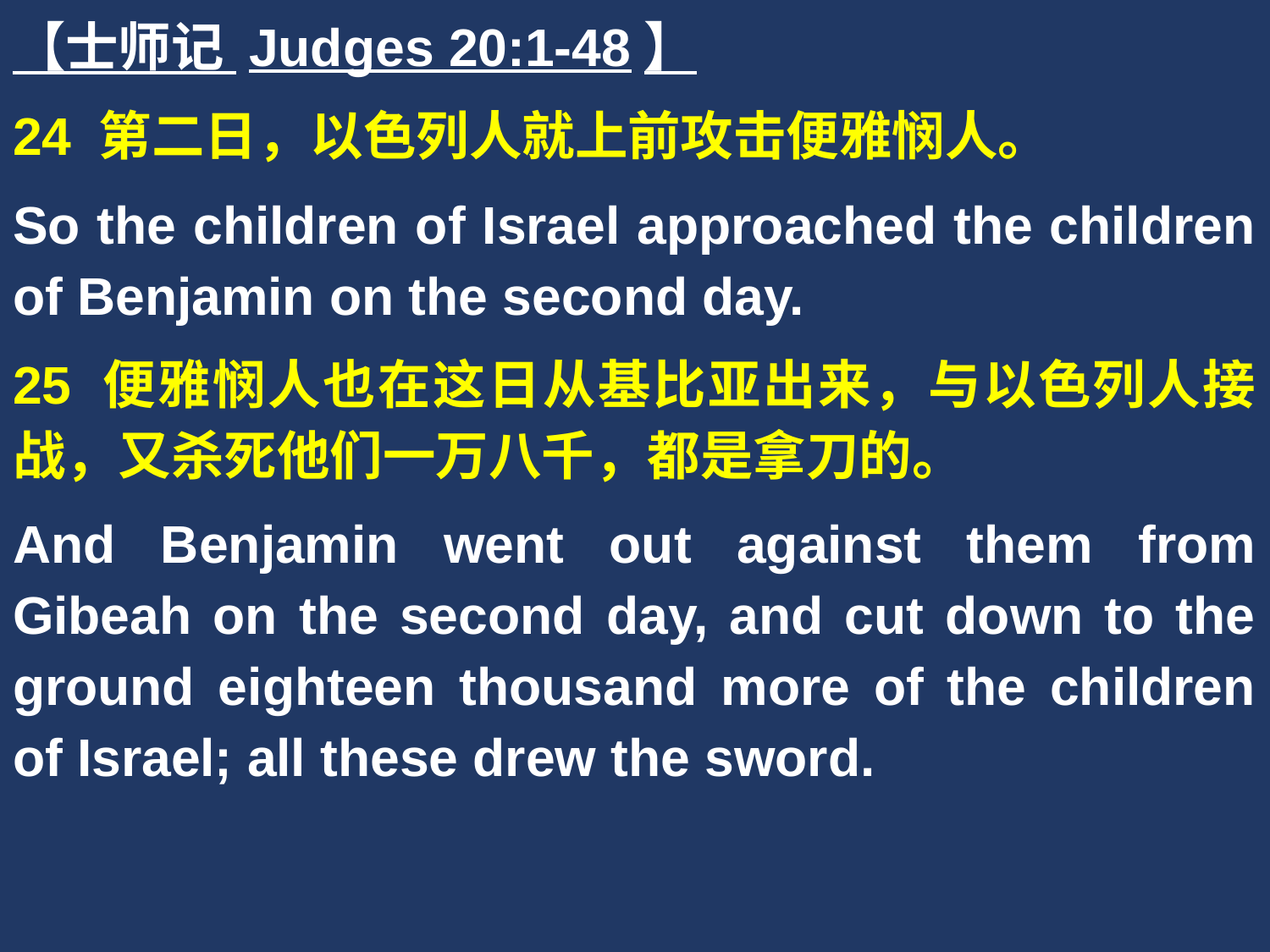

【士师记 Judges 20:1-48】
24 第二日，以色列人就上前攻击便雅悯人。
So the children of Israel approached the children of Benjamin on the second day.
25 便雅悯人也在这日从基比亚出来，与以色列人接战，又杀死他们一万八千，都是拿刀的。
And Benjamin went out against them from Gibeah on the second day, and cut down to the ground eighteen thousand more of the children of Israel; all these drew the sword.